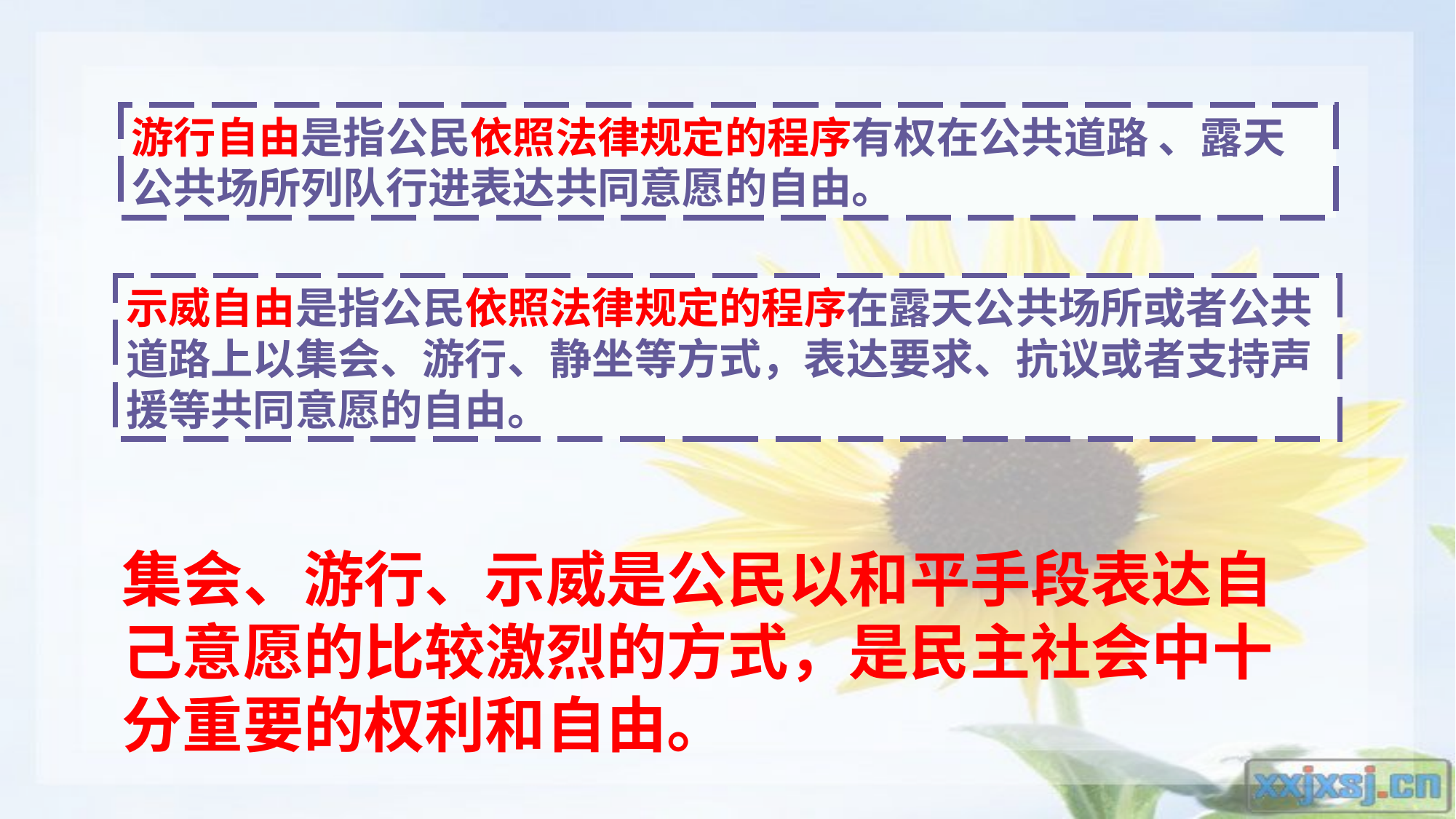

游行自由是指公民依照法律规定的程序有权在公共道路 、露天公共场所列队行进表达共同意愿的自由。
示威自由是指公民依照法律规定的程序在露天公共场所或者公共道路上以集会、游行、静坐等方式，表达要求、抗议或者支持声援等共同意愿的自由。
集会、游行、示威是公民以和平手段表达自己意愿的比较激烈的方式，是民主社会中十分重要的权利和自由。